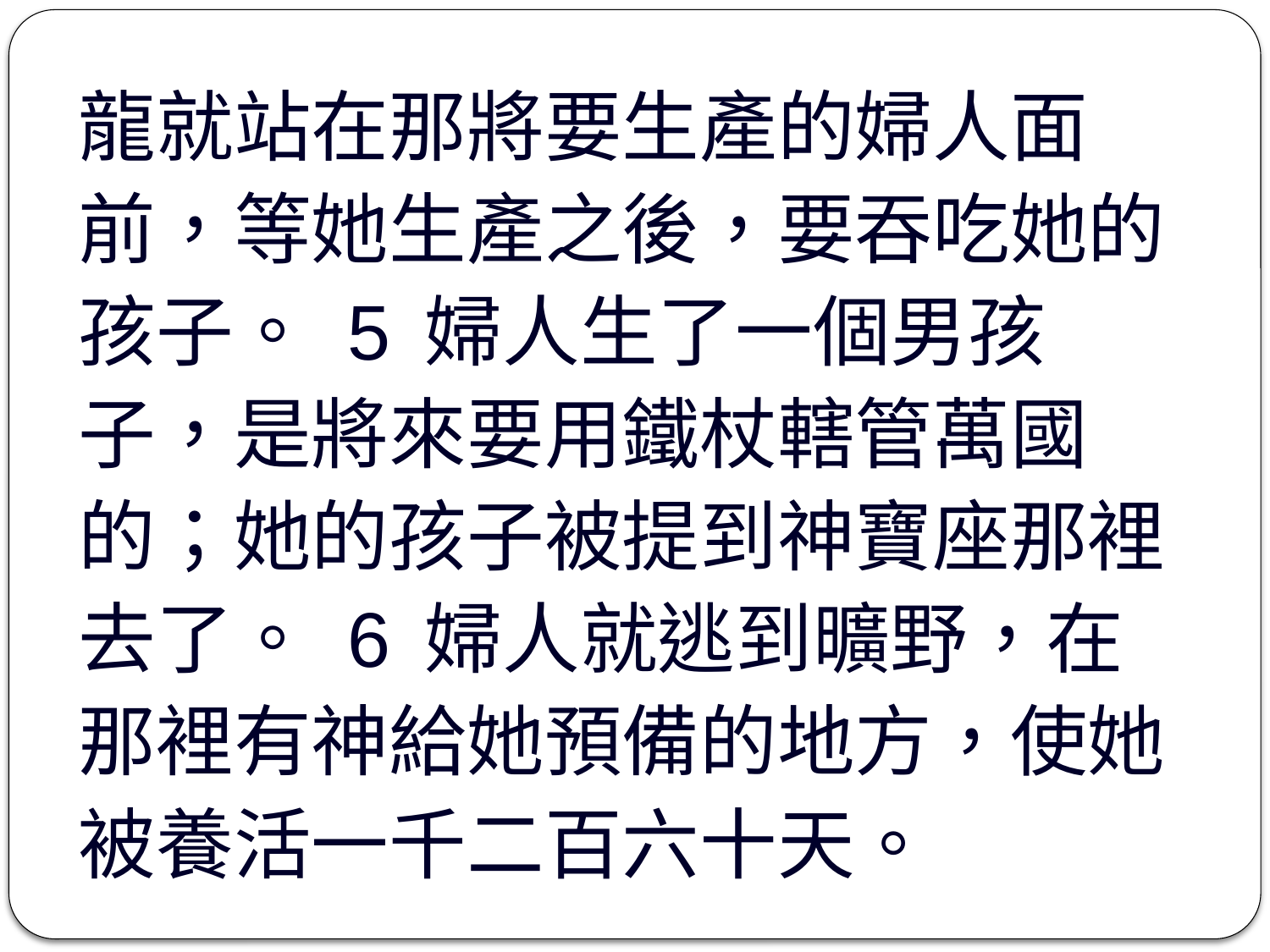

龍就站在那將要生產的婦人面前，等她生產之後，要吞吃她的孩子。 5 婦人生了一個男孩子，是將來要用鐵杖轄管萬國的；她的孩子被提到神寶座那裡去了。 6 婦人就逃到曠野，在那裡有神給她預備的地方，使她被養活一千二百六十天。